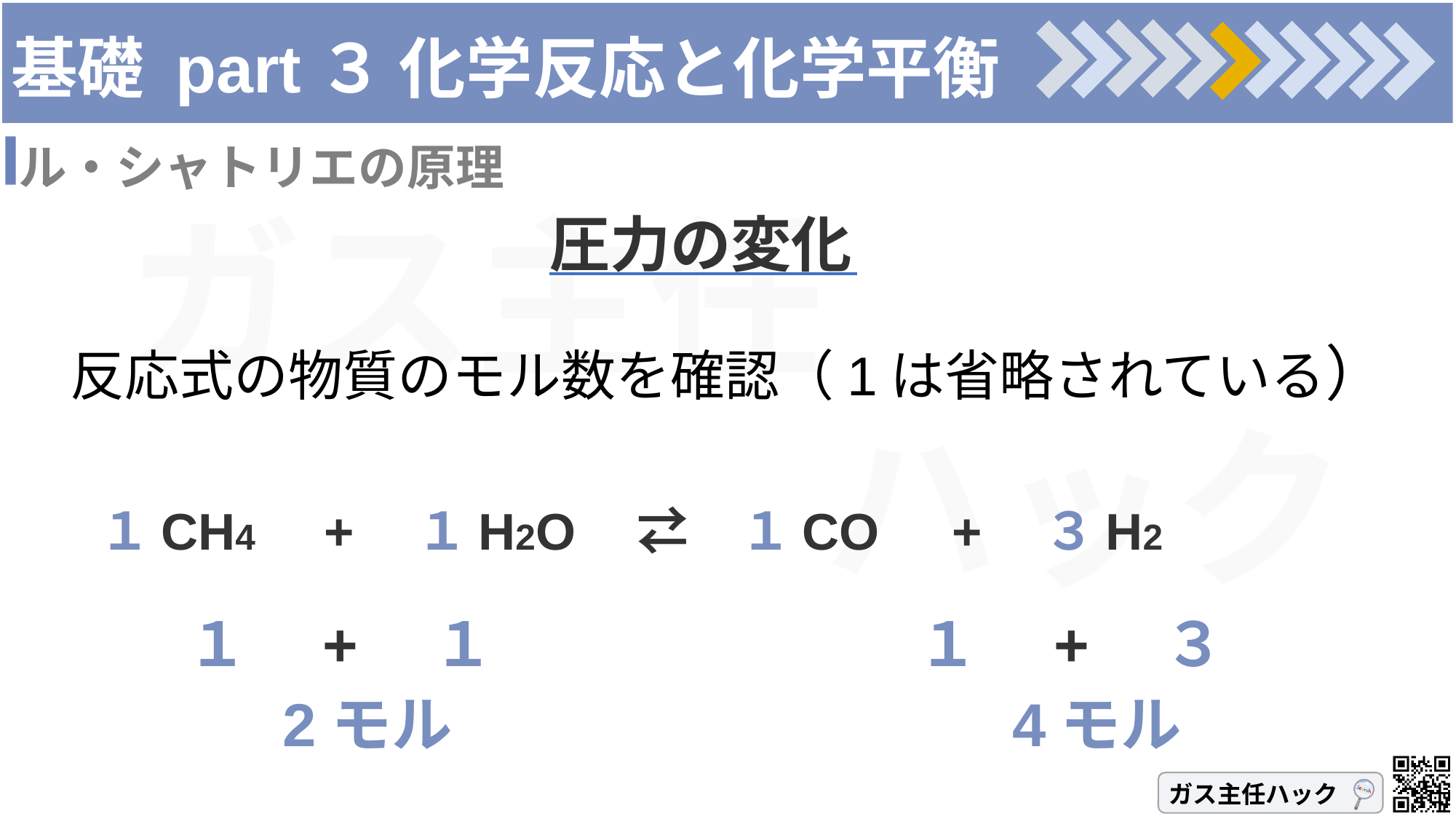

# 基礎 part３ 化学反応と化学平衡

ル・シャトリエの原理

圧力の変化
反応式の物質のモル数を確認（1は省略されている）
１CH4　+　１H2O　⇄　１CO　+　３H2
１　+　１　　　　　　　１　+　３
　　2モル　　　　　　　　　4モル